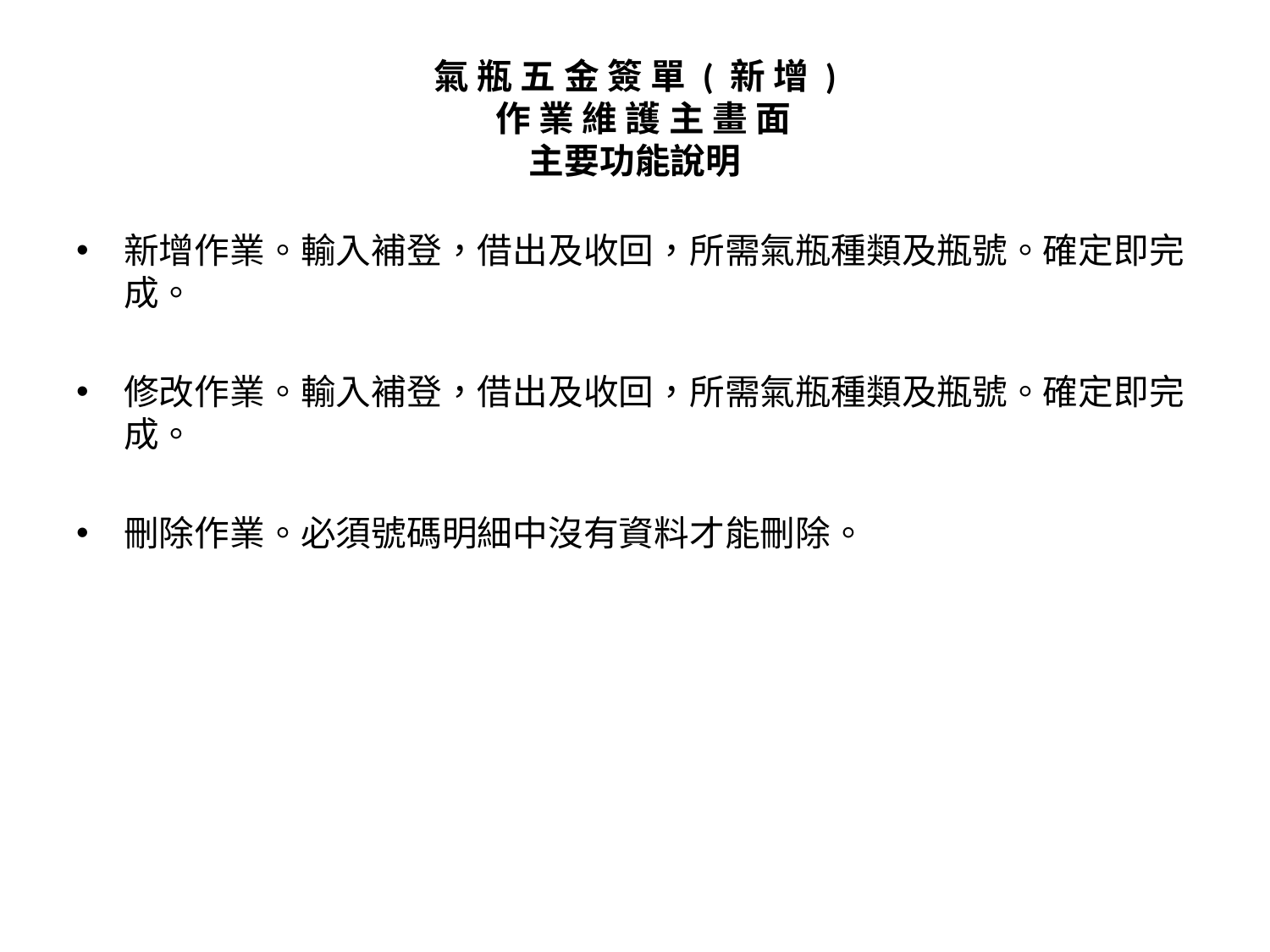

# 氣 瓶 五 金 簽 單 ( 新 增 ) 作 業 維 護 主 畫 面 主要功能說明
新增作業。輸入補登，借出及收回，所需氣瓶種類及瓶號。確定即完成。

修改作業。輸入補登，借出及收回，所需氣瓶種類及瓶號。確定即完成。

刪除作業。必須號碼明細中沒有資料才能刪除。